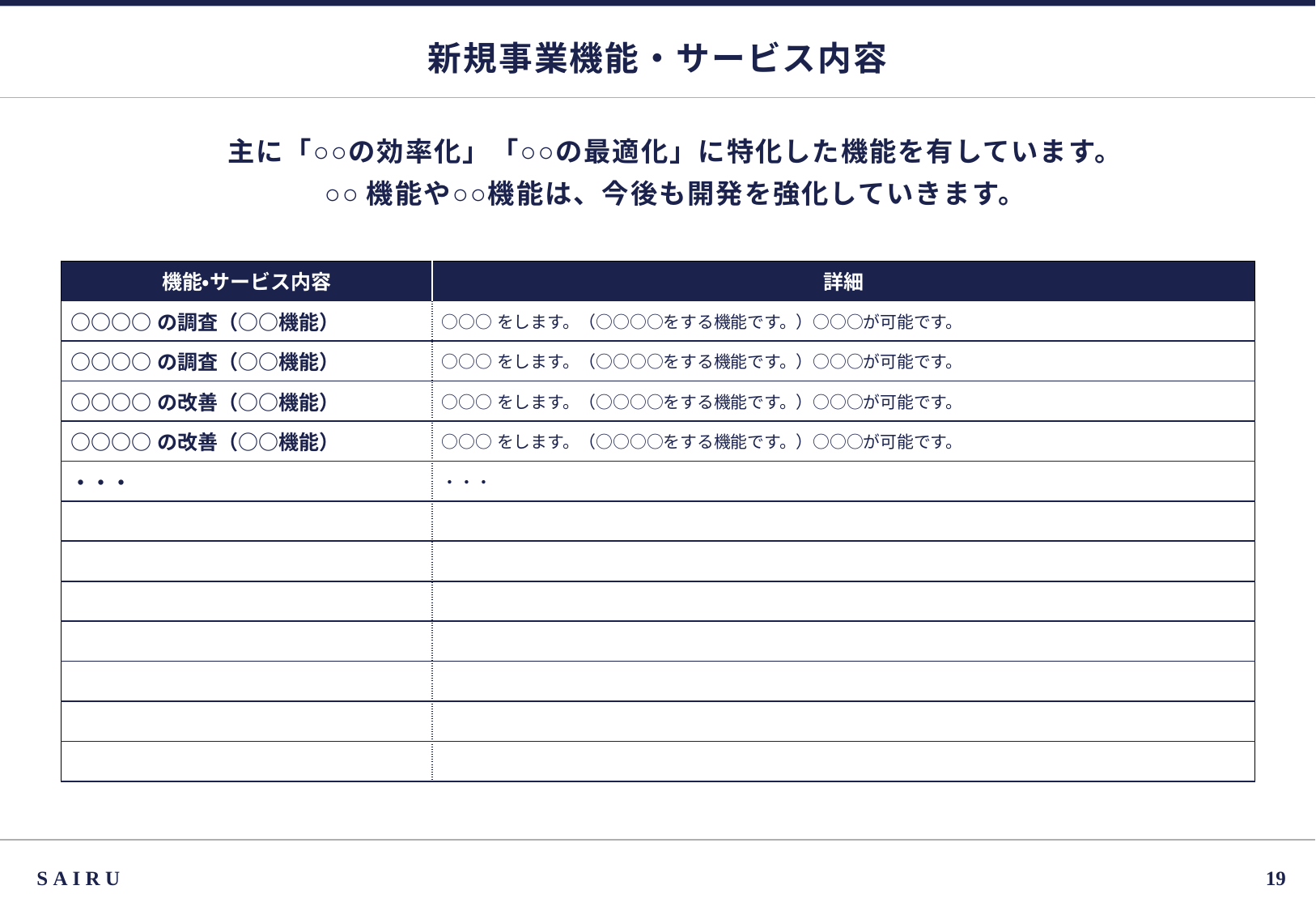

# 新規事業機能・サービス内容
主に「○○の効率化」「○○の最適化」に特化した機能を有しています。
○○機能や○○機能は、今後も開発を強化していきます。
| 機能・サービス内容 | 詳細 |
| --- | --- |
| ○○○○の調査（○○機能） | ○○○をします。（○○○○をする機能です。）○○○が可能です。 |
| ○○○○の調査（○○機能） | ○○○をします。（○○○○をする機能です。）○○○が可能です。 |
| ○○○○の改善（○○機能） | ○○○をします。（○○○○をする機能です。）○○○が可能です。 |
| ○○○○の改善（○○機能） | ○○○をします。（○○○○をする機能です。）○○○が可能です。 |
| ・・・ | ・・・ |
|  |  |
|  |  |
|  |  |
|  |  |
|  |  |
|  |  |
|  |  |
SAIRU
19